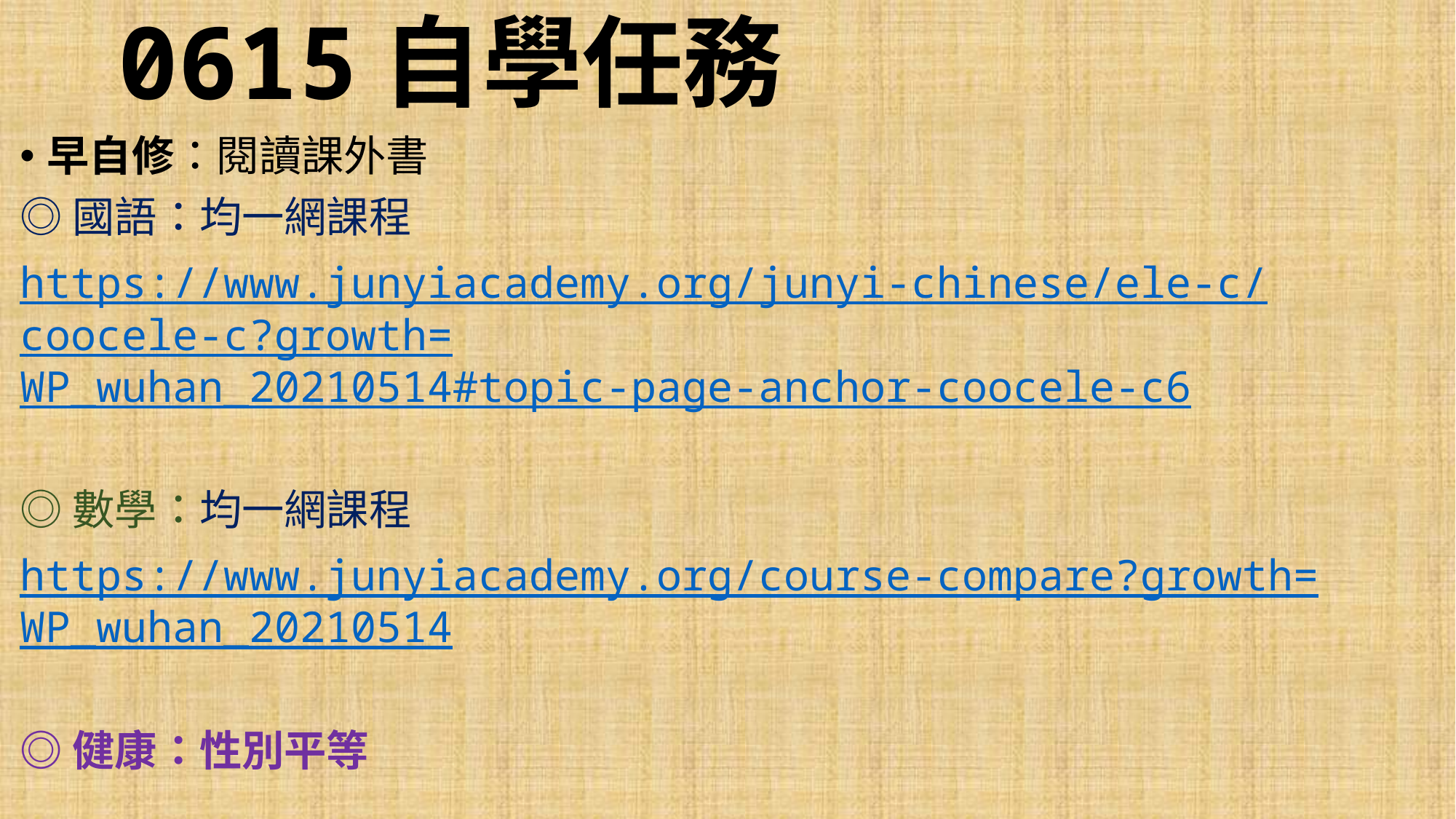

# 0615自學任務
早自修：閱讀課外書
◎國語：均一網課程
https://www.junyiacademy.org/junyi-chinese/ele-c/coocele-c?growth=WP_wuhan_20210514#topic-page-anchor-coocele-c6

◎數學：均一網課程
https://www.junyiacademy.org/course-compare?growth=WP_wuhan_20210514

◎健康：性別平等